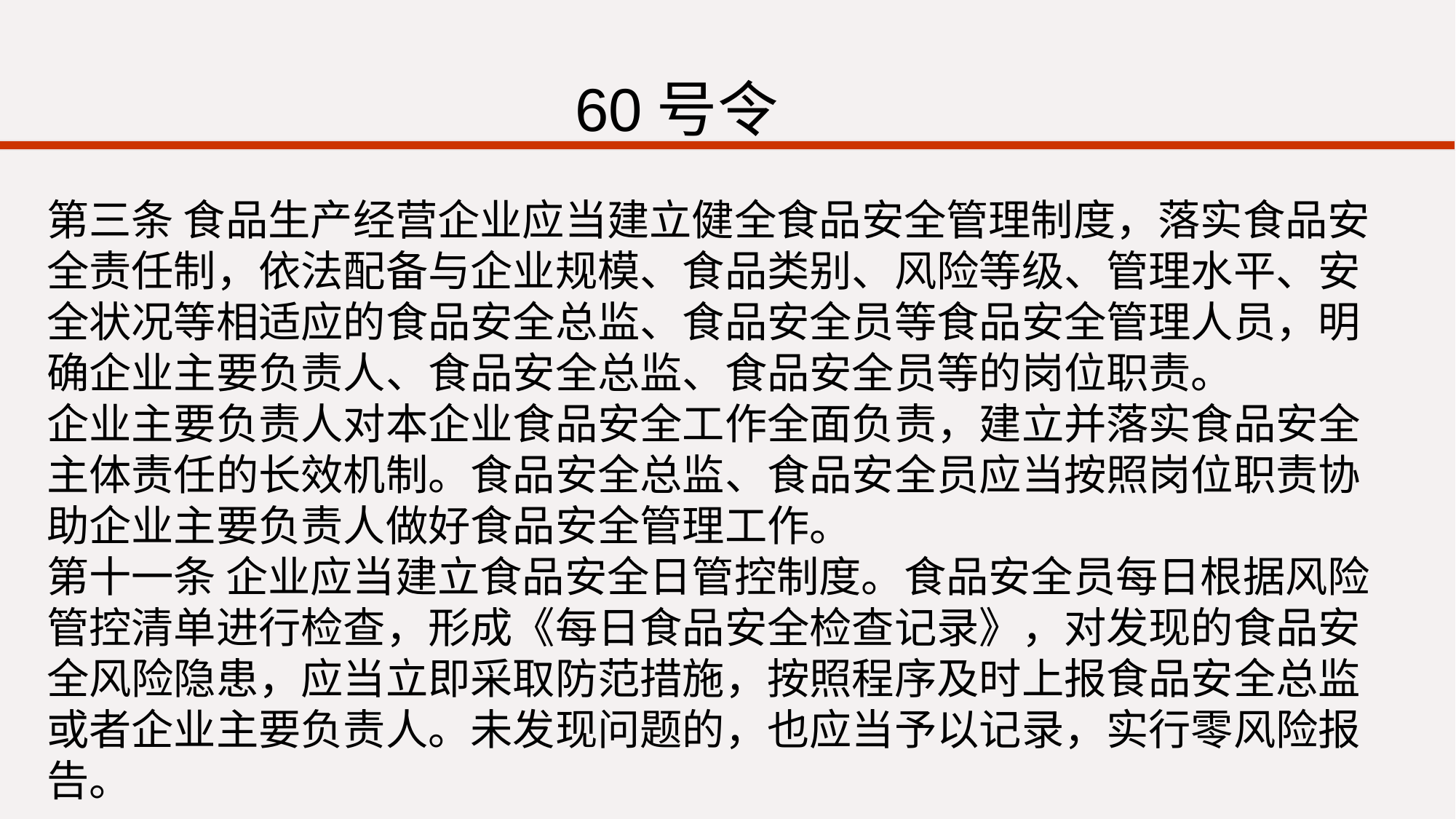

60号令
第三条 食品生产经营企业应当建立健全食品安全管理制度，落实食品安全责任制，依法配备与企业规模、食品类别、风险等级、管理水平、安全状况等相适应的食品安全总监、食品安全员等食品安全管理人员，明确企业主要负责人、食品安全总监、食品安全员等的岗位职责。
企业主要负责人对本企业食品安全工作全面负责，建立并落实食品安全主体责任的长效机制。食品安全总监、食品安全员应当按照岗位职责协助企业主要负责人做好食品安全管理工作。
第十一条 企业应当建立食品安全日管控制度。食品安全员每日根据风险管控清单进行检查，形成《每日食品安全检查记录》，对发现的食品安全风险隐患，应当立即采取防范措施，按照程序及时上报食品安全总监或者企业主要负责人。未发现问题的，也应当予以记录，实行零风险报告。